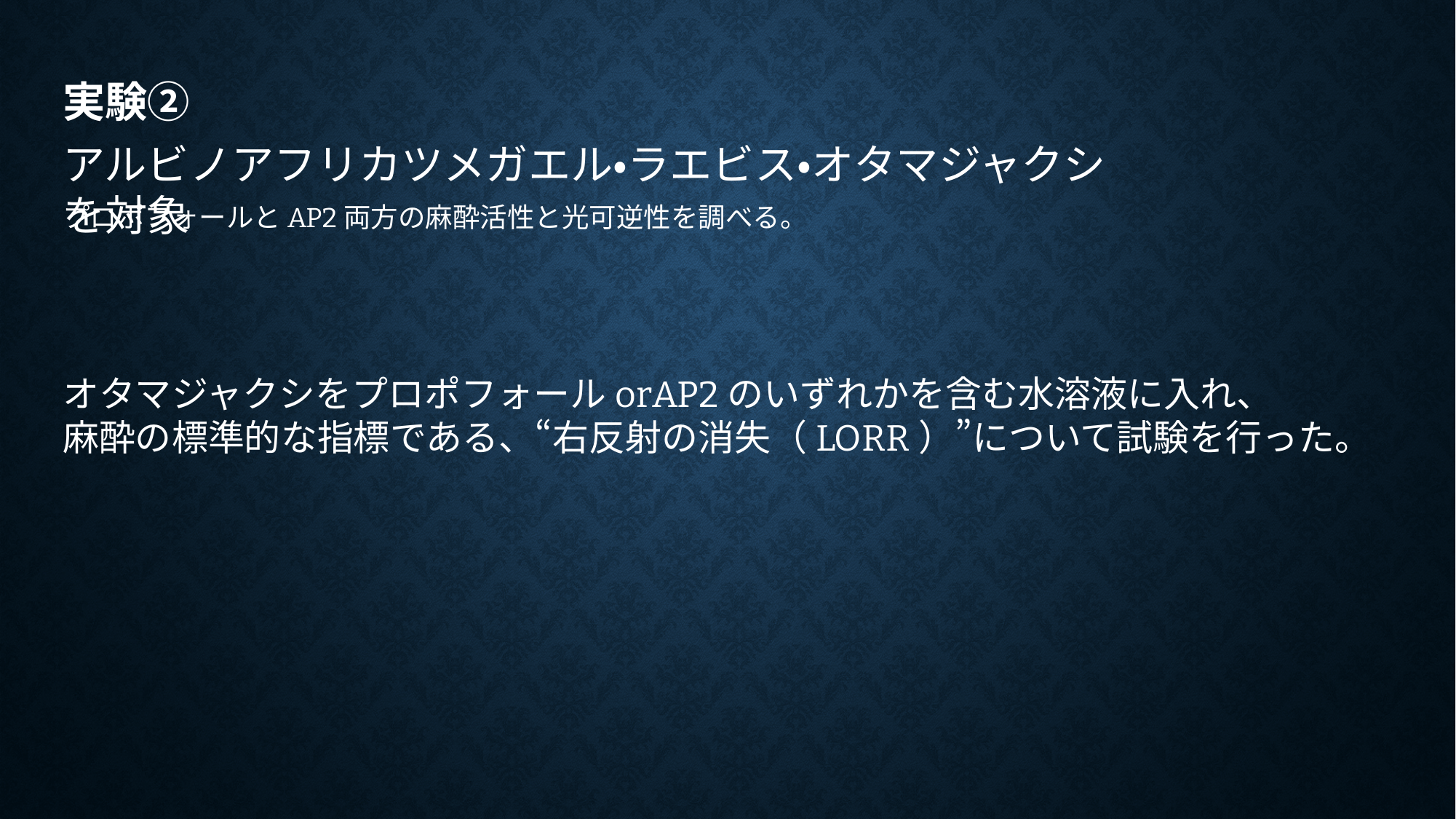

実験②
アルビノアフリカツメガエル・ラエビス・オタマジャクシを対象
プロポフォールとAP2両方の麻酔活性と光可逆性を調べる。

オタマジャクシをプロポフォールorAP2のいずれかを含む水溶液に入れ、
麻酔の標準的な指標である、“右反射の消失（LORR）”について試験を行った。